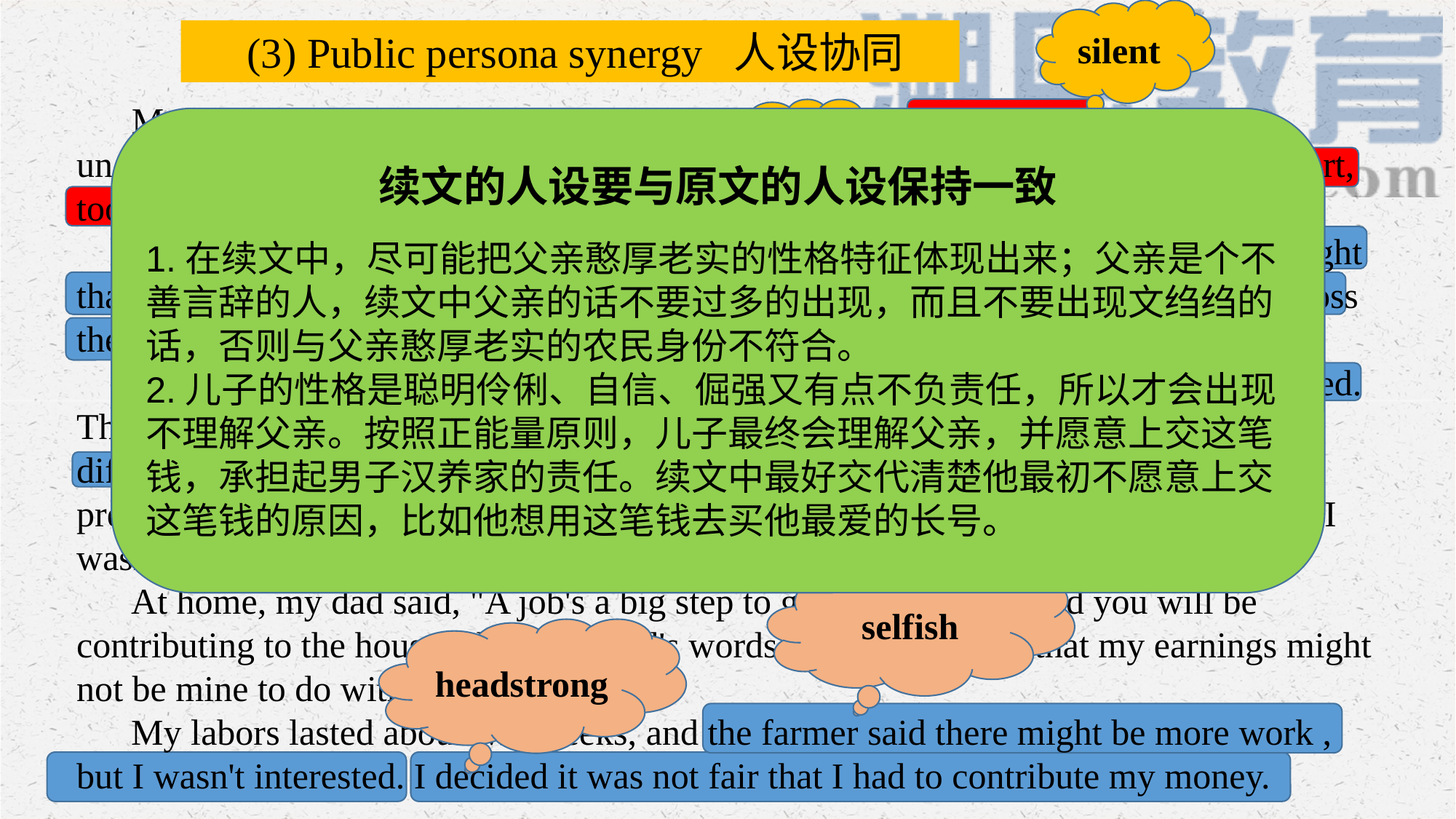

silent
 (3) Public persona synergy  人设协同
       My dad, George, only had an eighth grade education. A quiet man, he didn’t understand my world of school activities. From age 14, he worked. And his dad, Albert, took the money my dad earned and used it to pay family expenses.
       I didn't really understand his world either: He wan a livestock trucker, and I thought that 1would surpass ( 超过) anything he had accomplished by the time I walked across the stage at high school graduation.
       …… After a short way, the farmer stopped and pointed at a weed which we missed. Then we began again. This happened over and over, but we soon learned to identify different grasses like cockleburs, lamb's-quarters, foxtails, and the king of weeds, the pretty purple thistle. It was tiring work , but I looked forward to the pay, even though I wasn't sure how much it would amount to.
      At home, my dad said, "A job's a big step to growing up. I'm glad you will be contributing to the household. " My dad's words made me realize that my earnings might not be mine to do with as I wished.
      My labors lasted about two weeks, and the farmer said there might be more work , but I wasn't interested. I decided it was not fair that I had to contribute my money.
honest

续文的人设要与原文的人设保持一致

1.在续文中，尽可能把父亲憨厚老实的性格特征体现出来；父亲是个不善言辞的人，续文中父亲的话不要过多的出现，而且不要出现文绉绉的话，否则与父亲憨厚老实的农民身份不符合。
2.儿子的性格是聪明伶俐、自信、倔强又有点不负责任，所以才会出现不理解父亲。按照正能量原则，儿子最终会理解父亲，并愿意上交这笔钱，承担起男子汉养家的责任。续文中最好交代清楚他最初不愿意上交这笔钱的原因，比如他想用这笔钱去买他最爱的长号。
confident

irresponsible

clever

selfish
headstrong